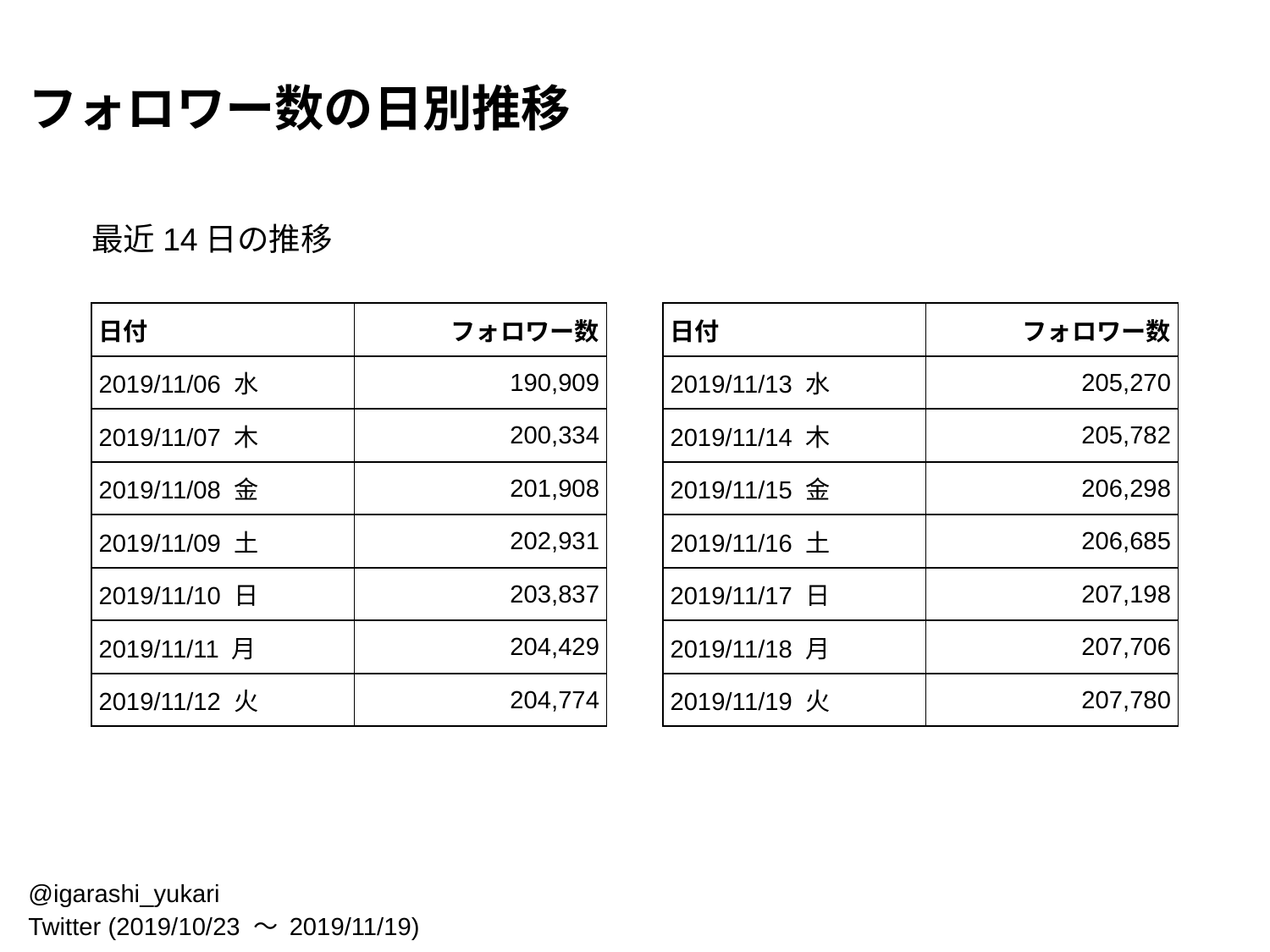

フォロワー数の日別推移
最近14日の推移
| 日付 | フォロワー数 |
| --- | --- |
| 2019/11/06 水 | 190,909 |
| 2019/11/07 木 | 200,334 |
| 2019/11/08 金 | 201,908 |
| 2019/11/09 土 | 202,931 |
| 2019/11/10 日 | 203,837 |
| 2019/11/11 月 | 204,429 |
| 2019/11/12 火 | 204,774 |
| 日付 | フォロワー数 |
| --- | --- |
| 2019/11/13 水 | 205,270 |
| 2019/11/14 木 | 205,782 |
| 2019/11/15 金 | 206,298 |
| 2019/11/16 土 | 206,685 |
| 2019/11/17 日 | 207,198 |
| 2019/11/18 月 | 207,706 |
| 2019/11/19 火 | 207,780 |
@igarashi_yukari
Twitter (2019/10/23 〜 2019/11/19)